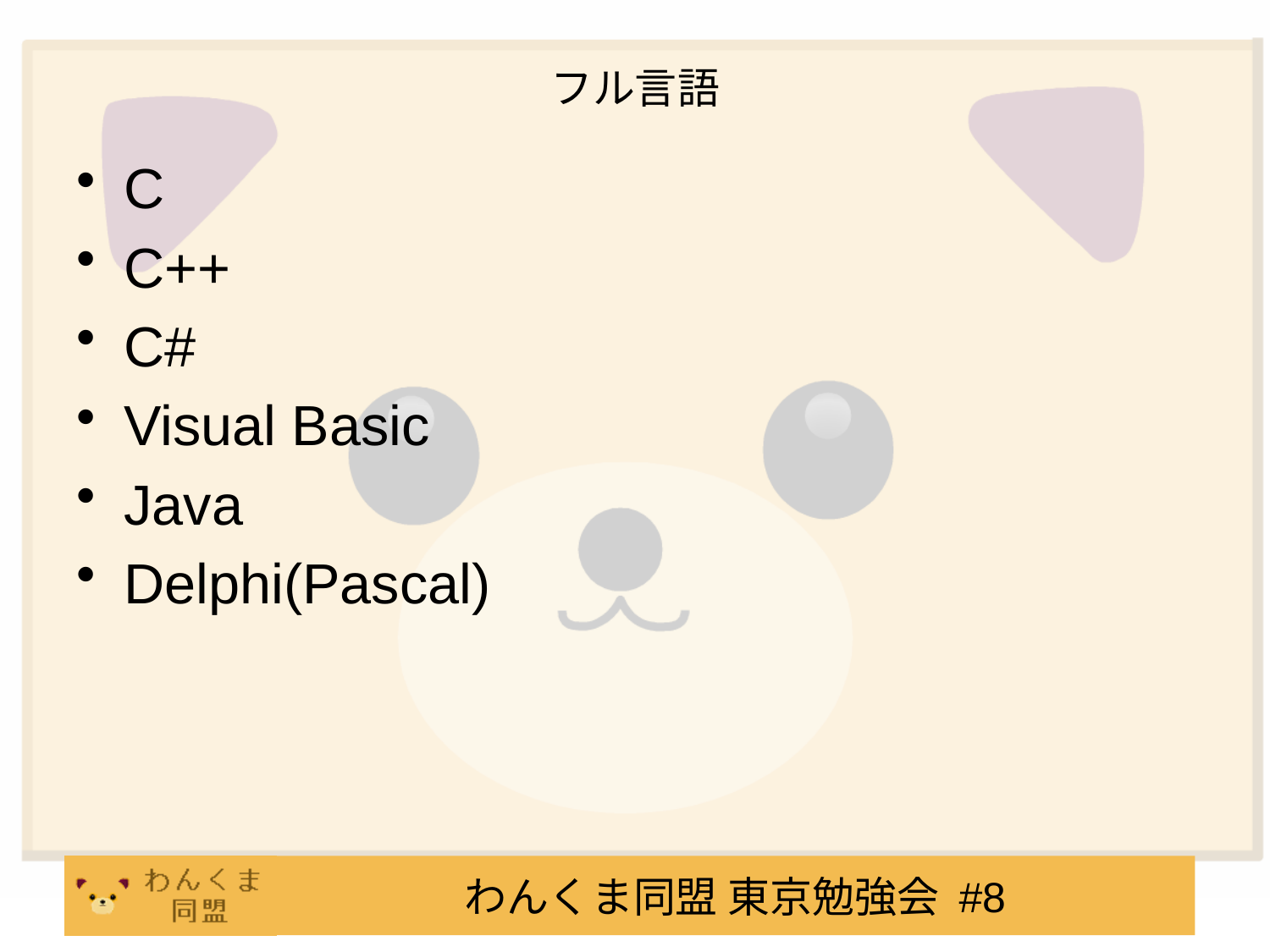

# フル言語
C
C++
C#
Visual Basic
Java
Delphi(Pascal)